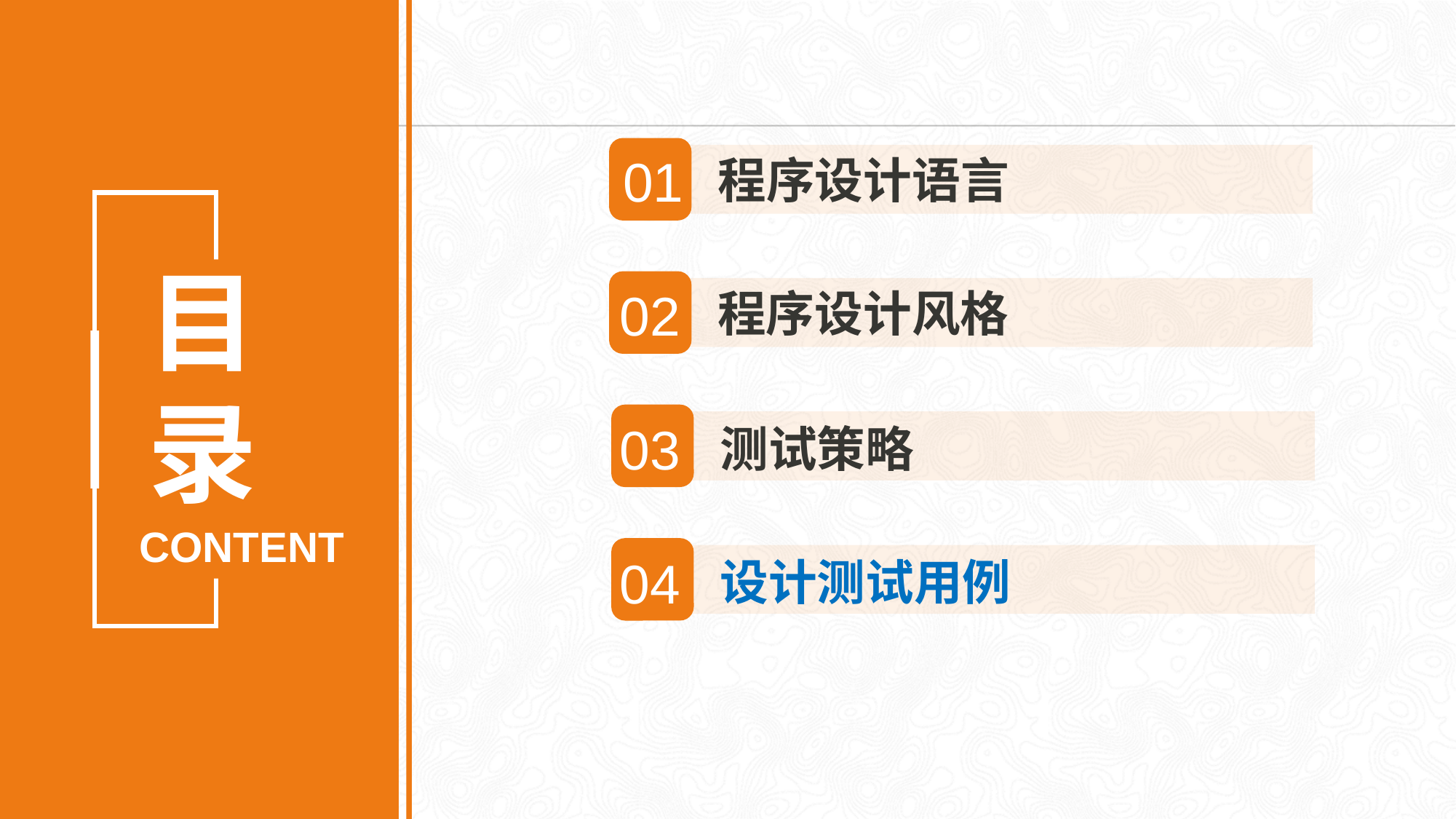

01
程序设计语言

目录
CONTENT

02
程序设计风格

03

测试策略

04

设计测试用例